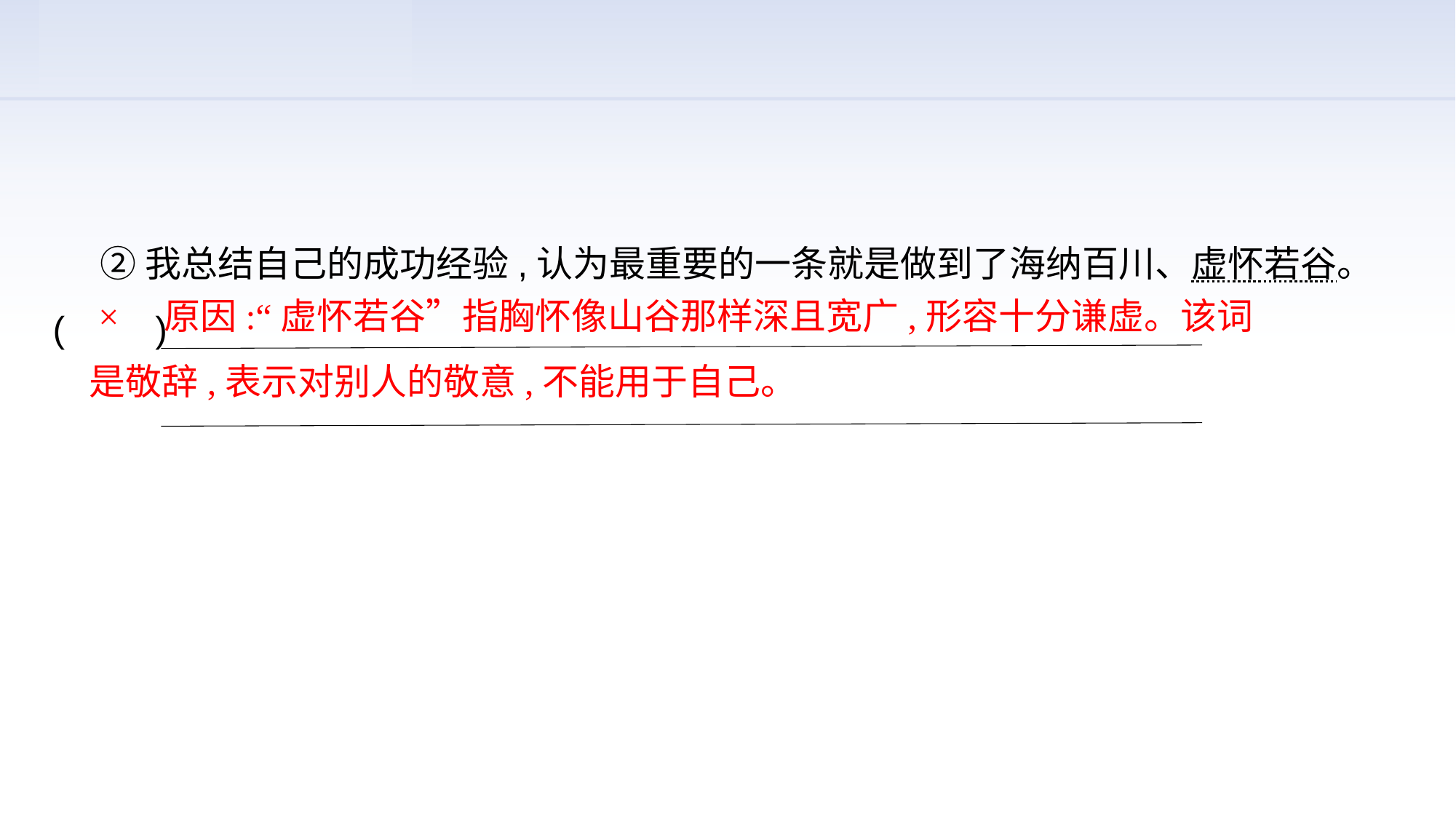

②我总结自己的成功经验,认为最重要的一条就是做到了海纳百川、虚怀若谷。
 (　　)
 ×　原因:“虚怀若谷”指胸怀像山谷那样深且宽广,形容十分谦虚。该词是敬辞,表示对别人的敬意,不能用于自己。